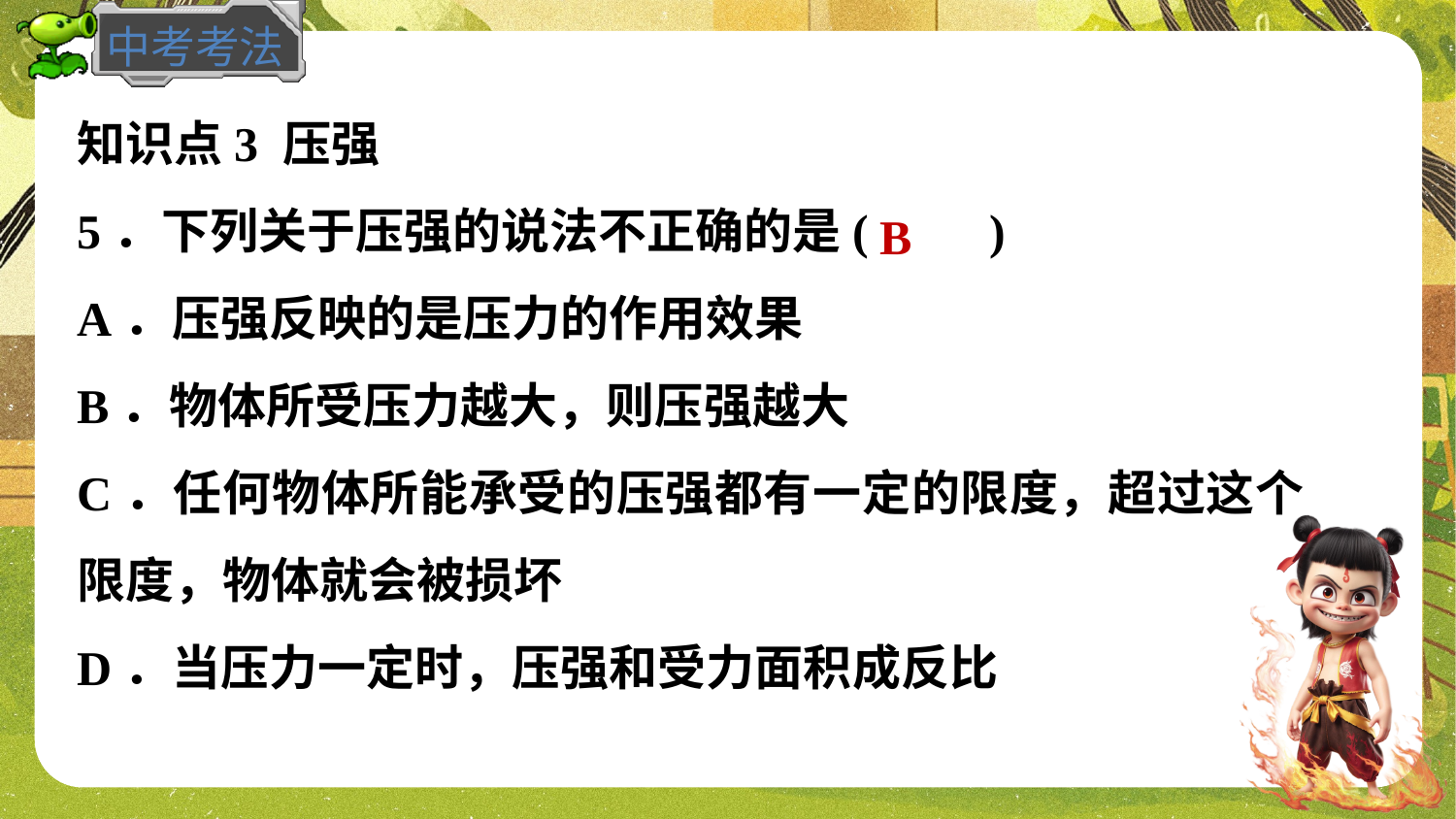

知识点3 压强
5．下列关于压强的说法不正确的是(　　)
A．压强反映的是压力的作用效果
B．物体所受压力越大，则压强越大
C．任何物体所能承受的压强都有一定的限度，超过这个限度，物体就会被损坏
D．当压力一定时，压强和受力面积成反比
B